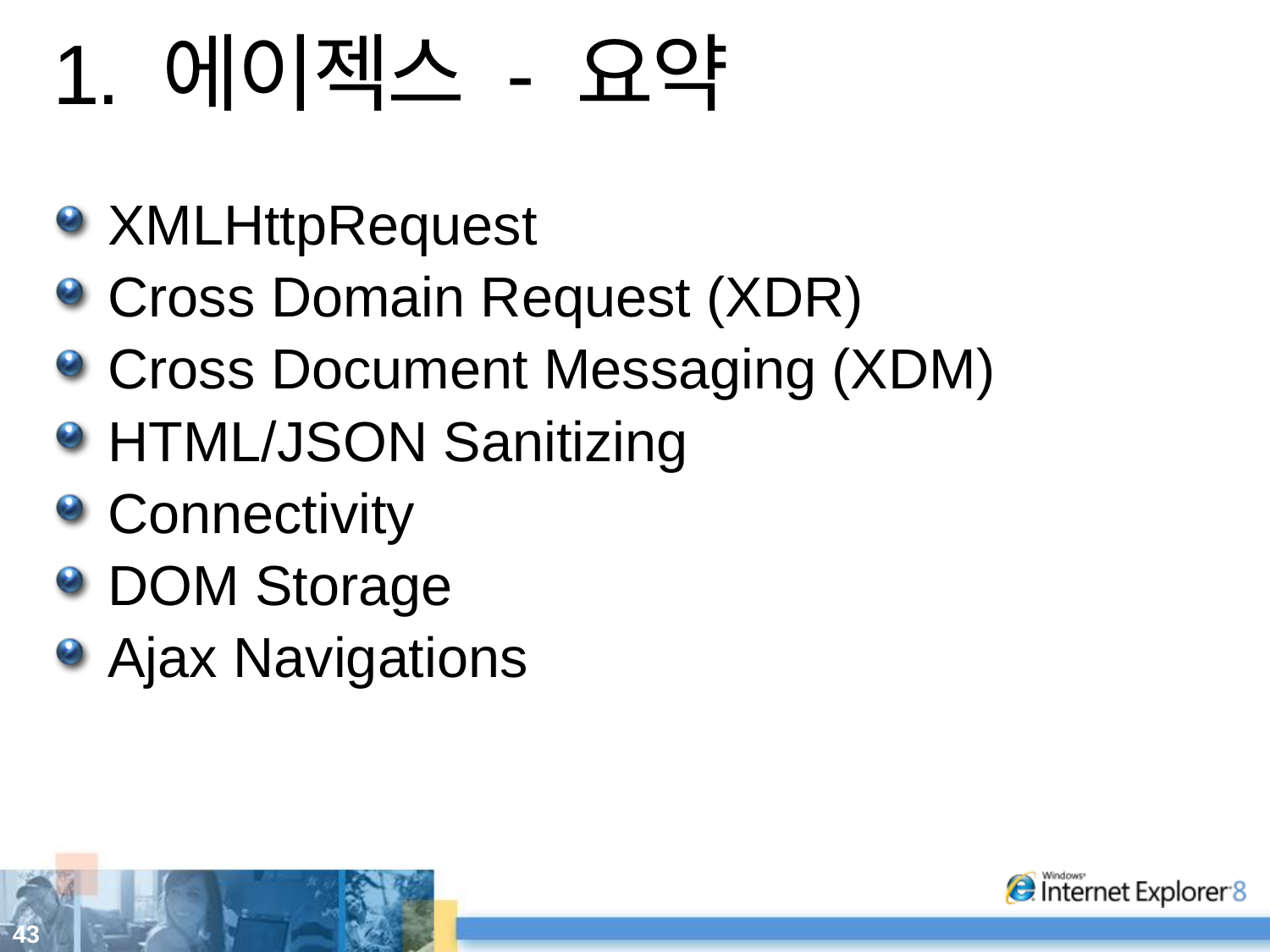

# 1. 에이젝스 - 요약
XMLHttpRequest
Cross Domain Request (XDR)
Cross Document Messaging (XDM)
HTML/JSON Sanitizing
Connectivity
DOM Storage
Ajax Navigations